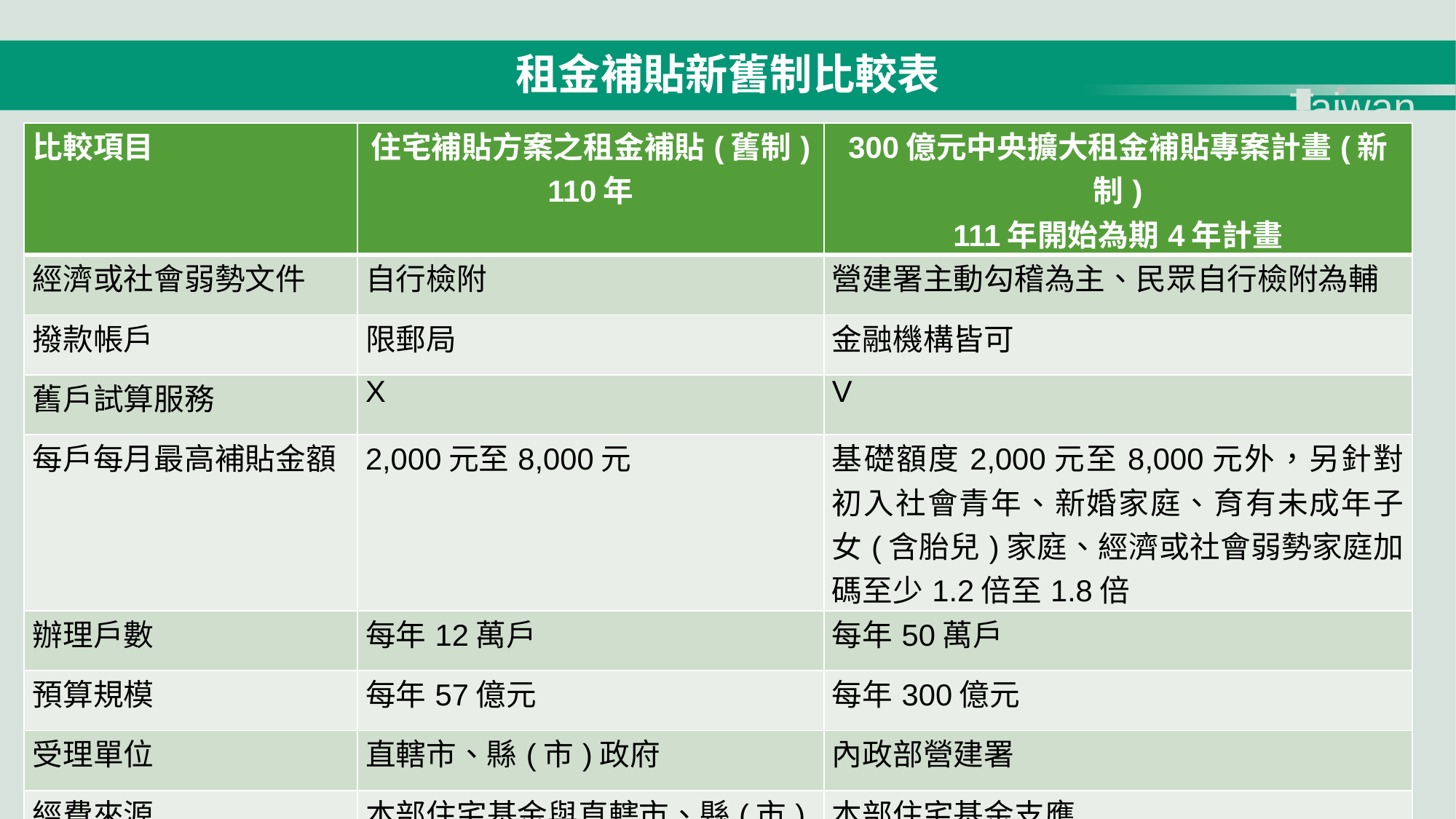

租金補貼新舊制比較表

Taiwan

| 比較項目 | 住宅補貼方案之租金補貼(舊制) 110年 | 300億元中央擴大租金補貼專案計畫(新制) 111年開始為期4年計畫 |
| --- | --- | --- |
| 經濟或社會弱勢文件 | 自行檢附 | 營建署主動勾稽為主、民眾自行檢附為輔 |
| 撥款帳戶 | 限郵局 | 金融機構皆可 |
| 舊戶試算服務 | X | V |
| 每戶每月最高補貼金額 | 2,000元至8,000元 | 基礎額度2,000元至8,000元外，另針對初入社會青年、新婚家庭、育有未成年子女(含胎兒)家庭、經濟或社會弱勢家庭加碼至少1.2倍至1.8倍 |
| 辦理戶數 | 每年12萬戶 | 每年50萬戶 |
| 預算規模 | 每年57億元 | 每年300億元 |
| 受理單位 | 直轄市、縣(市)政府 | 內政部營建署 |
| 經費來源 | 本部住宅基金與直轄市、縣(市)共同負擔 | 本部住宅基金支應 |
10